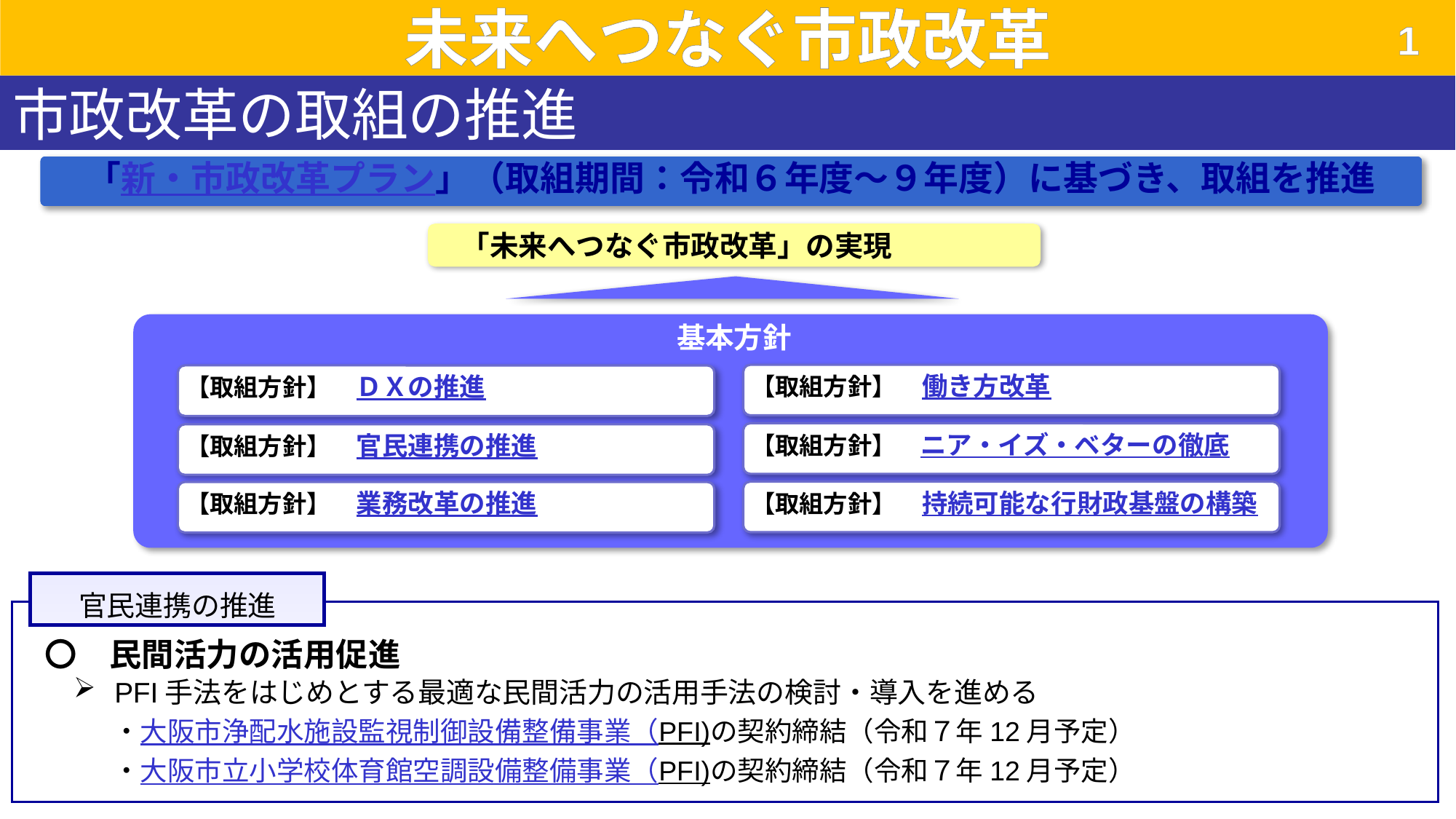

未来へつなぐ市政改革
1
市政改革の取組の推進
「新・市政改革プラン」（取組期間：令和６年度～９年度）に基づき、取組を推進
「未来へつなぐ市政改革」の実現

基本方針
【取組方針】　働き方改革
【取組方針】　ＤＸの推進
【取組方針】　ニア・イズ・ベターの徹底
【取組方針】　官民連携の推進
【取組方針】　持続可能な行財政基盤の構築
【取組方針】　業務改革の推進
官民連携の推進

 〇　民間活力の活用促進
PFI手法をはじめとする最適な民間活力の活用手法の検討・導入を進める
・大阪市浄配水施設監視制御設備整備事業（PFI)の契約締結（令和７年12月予定）
・大阪市立小学校体育館空調設備整備事業（PFI)の契約締結（令和７年12月予定）